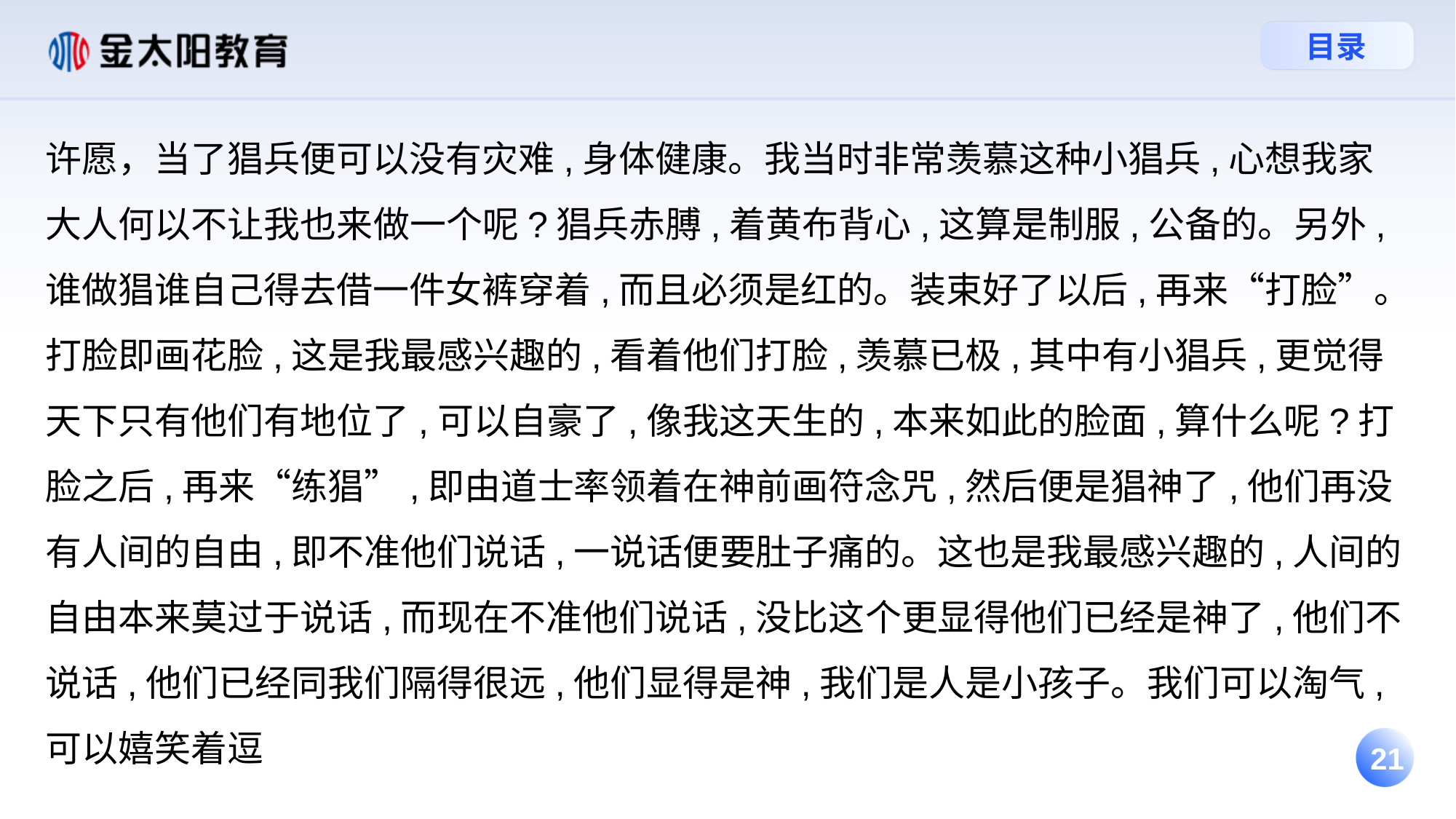

许愿，当了猖兵便可以没有灾难,身体健康。我当时非常羡慕这种小猖兵,心想我家大人何以不让我也来做一个呢?猖兵赤膊,着黄布背心,这算是制服,公备的。另外,谁做猖谁自己得去借一件女裤穿着,而且必须是红的。装束好了以后,再来“打脸”。打脸即画花脸,这是我最感兴趣的,看着他们打脸,羡慕已极,其中有小猖兵,更觉得天下只有他们有地位了,可以自豪了,像我这天生的,本来如此的脸面,算什么呢?打脸之后,再来“练猖”,即由道士率领着在神前画符念咒,然后便是猖神了,他们再没有人间的自由,即不准他们说话,一说话便要肚子痛的。这也是我最感兴趣的,人间的自由本来莫过于说话,而现在不准他们说话,没比这个更显得他们已经是神了,他们不说话,他们已经同我们隔得很远,他们显得是神,我们是人是小孩子。我们可以淘气,可以嬉笑着逗